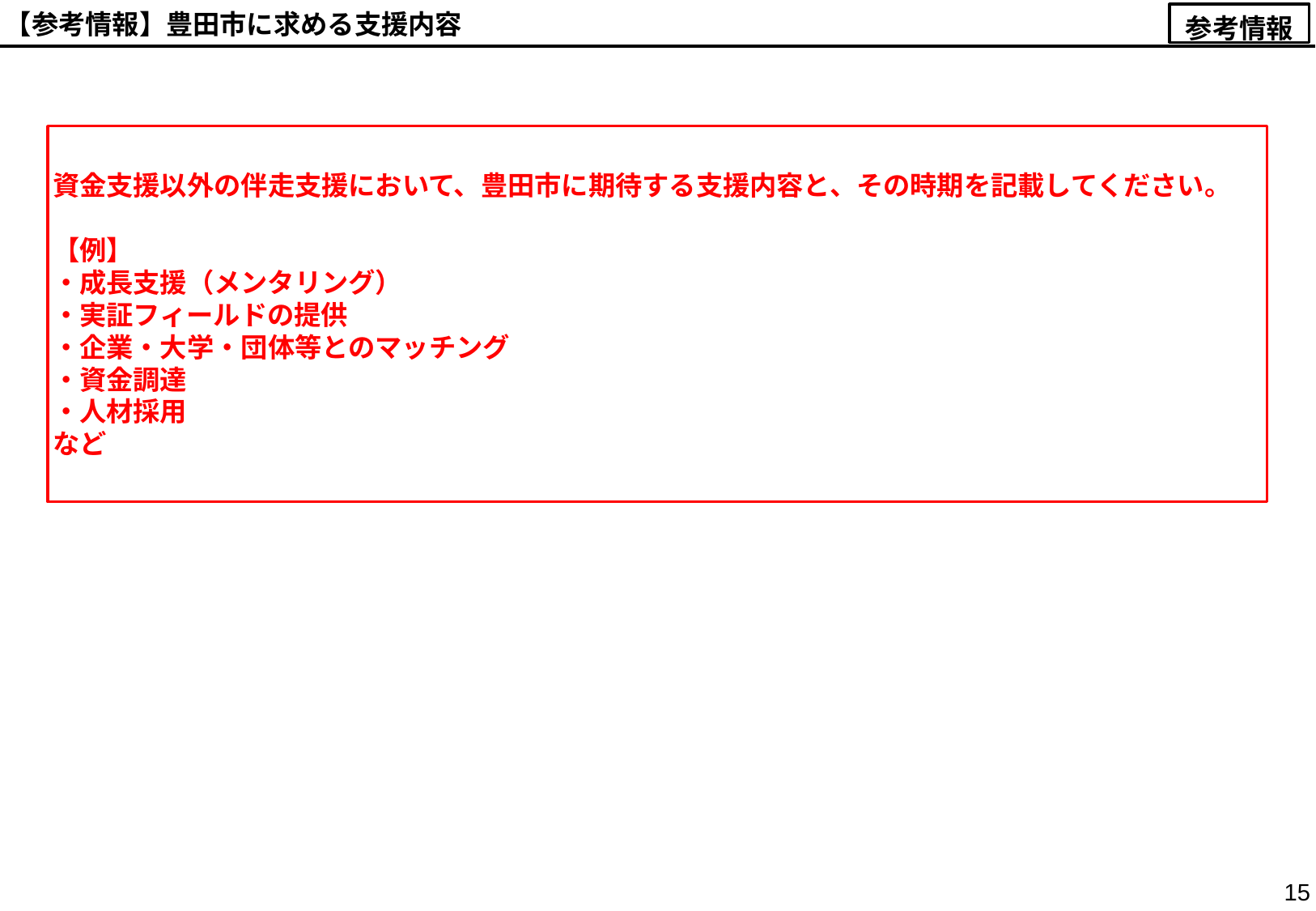

【参考情報】豊田市に求める支援内容
参考情報
資金支援以外の伴走支援において、豊田市に期待する支援内容と、その時期を記載してください。

【例】
・成長支援（メンタリング）
・実証フィールドの提供
・企業・大学・団体等とのマッチング
・資金調達
・人材採用
など
15